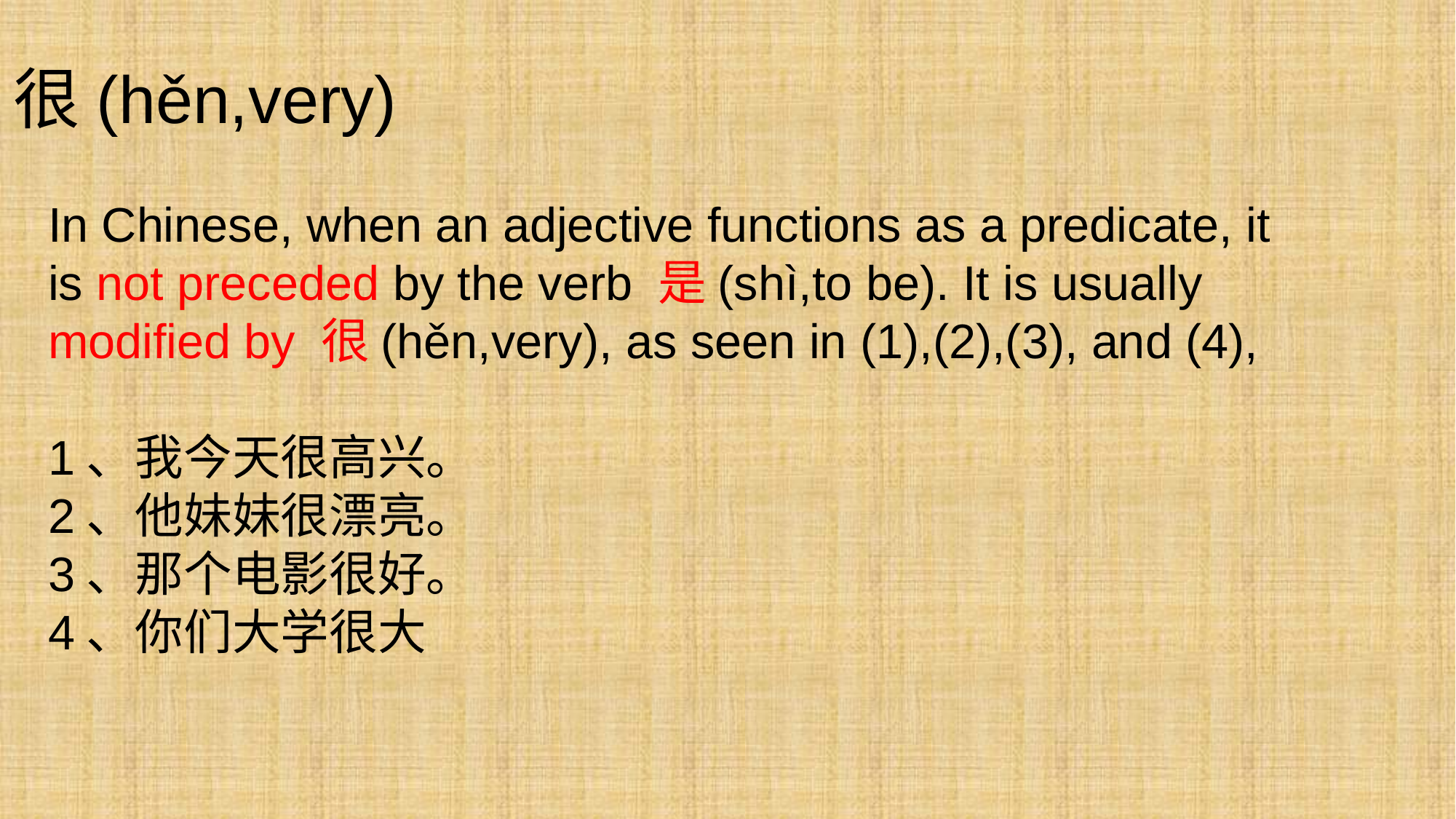

很(hěn,very)

In Chinese, when an adjective functions as a predicate, it is not preceded by the verb 是(shì,to be). It is usually modified by 很(hěn,very), as seen in (1),(2),(3), and (4),

1、我今天很高兴。
2、他妹妹很漂亮。
3、那个电影很好。
4、你们大学很大